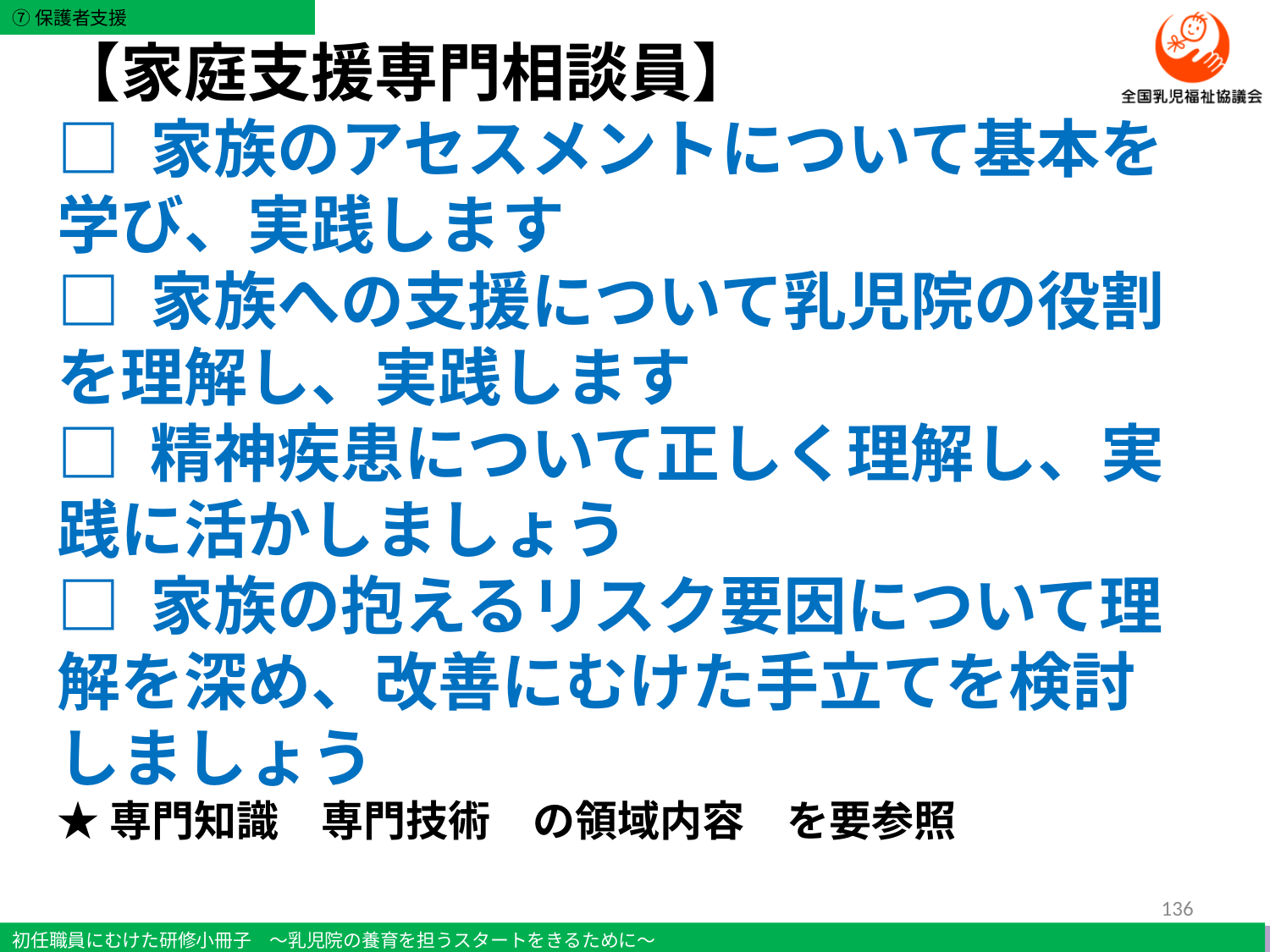

【家庭支援専門相談員】
□ 家族のアセスメントについて基本を学び、実践します
□ 家族への支援について乳児院の役割を理解し、実践します
□ 精神疾患について正しく理解し、実践に活かしましょう
□ 家族の抱えるリスク要因について理解を深め、改善にむけた手立てを検討 しましょう
★専門知識　専門技術　の領域内容　を要参照

136